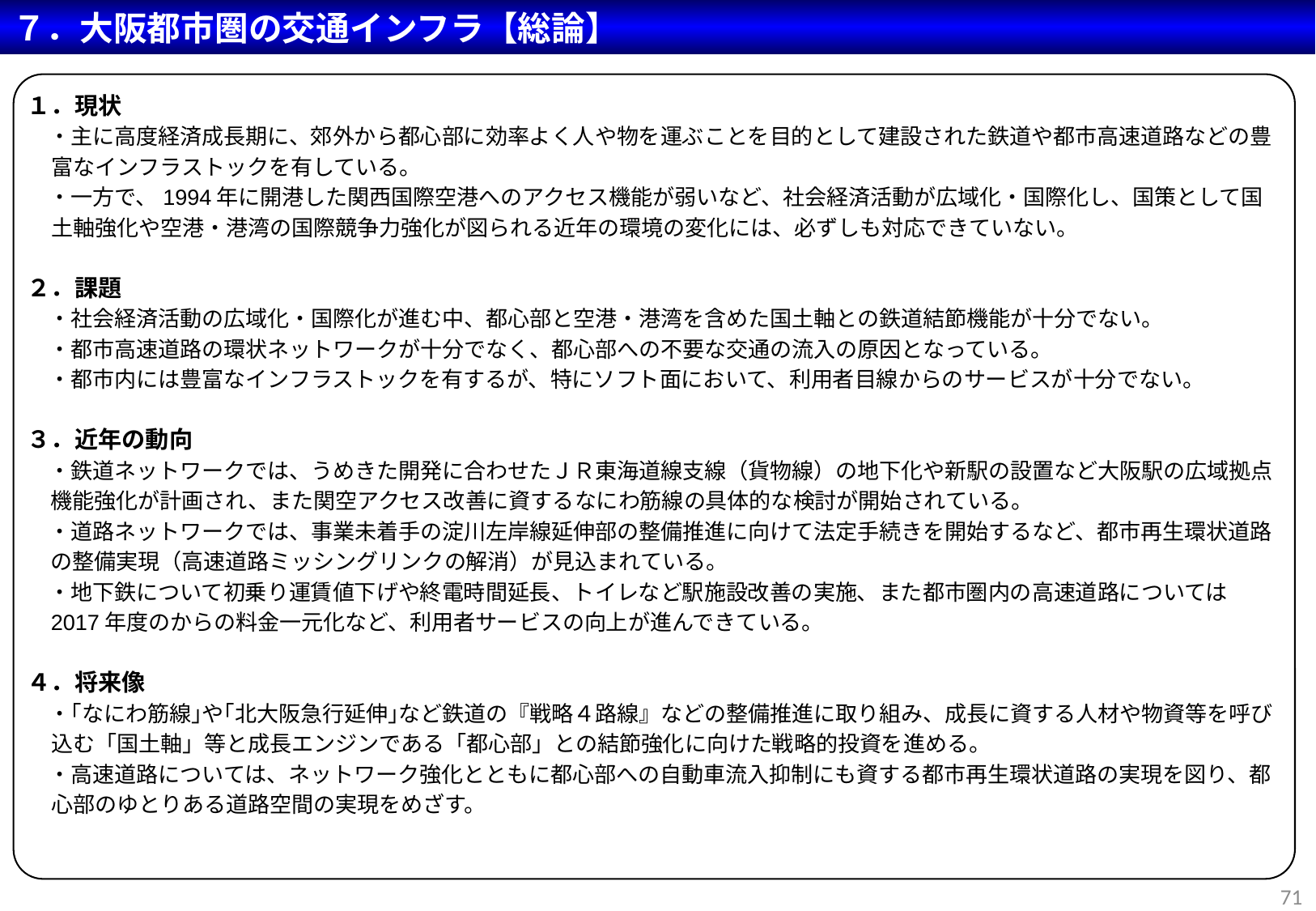

７．大阪都市圏の交通インフラ【総論】

１．現状
　・主に高度経済成長期に、郊外から都心部に効率よく人や物を運ぶことを目的として建設された鉄道や都市高速道路などの豊富なインフラストックを有している。
　・一方で、1994年に開港した関西国際空港へのアクセス機能が弱いなど、社会経済活動が広域化・国際化し、国策として国土軸強化や空港・港湾の国際競争力強化が図られる近年の環境の変化には、必ずしも対応できていない。

２．課題
　・社会経済活動の広域化・国際化が進む中、都心部と空港・港湾を含めた国土軸との鉄道結節機能が十分でない。
　・都市高速道路の環状ネットワークが十分でなく、都心部への不要な交通の流入の原因となっている。
　・都市内には豊富なインフラストックを有するが、特にソフト面において、利用者目線からのサービスが十分でない。

３．近年の動向
　・鉄道ネットワークでは、うめきた開発に合わせたＪＲ東海道線支線（貨物線）の地下化や新駅の設置など大阪駅の広域拠点機能強化が計画され、また関空アクセス改善に資するなにわ筋線の具体的な検討が開始されている。
　・道路ネットワークでは、事業未着手の淀川左岸線延伸部の整備推進に向けて法定手続きを開始するなど、都市再生環状道路の整備実現（高速道路ミッシングリンクの解消）が見込まれている。
　・地下鉄について初乗り運賃値下げや終電時間延長、トイレなど駅施設改善の実施、また都市圏内の高速道路については2017年度のからの料金一元化など、利用者サービスの向上が進んできている。

４．将来像
　・｢なにわ筋線｣や｢北大阪急行延伸｣など鉄道の『戦略４路線』などの整備推進に取り組み、成長に資する人材や物資等を呼び込む「国土軸」等と成長エンジンである「都心部」との結節強化に向けた戦略的投資を進める。
　・高速道路については、ネットワーク強化とともに都心部への自動車流入抑制にも資する都市再生環状道路の実現を図り、都心部のゆとりある道路空間の実現をめざす。
71